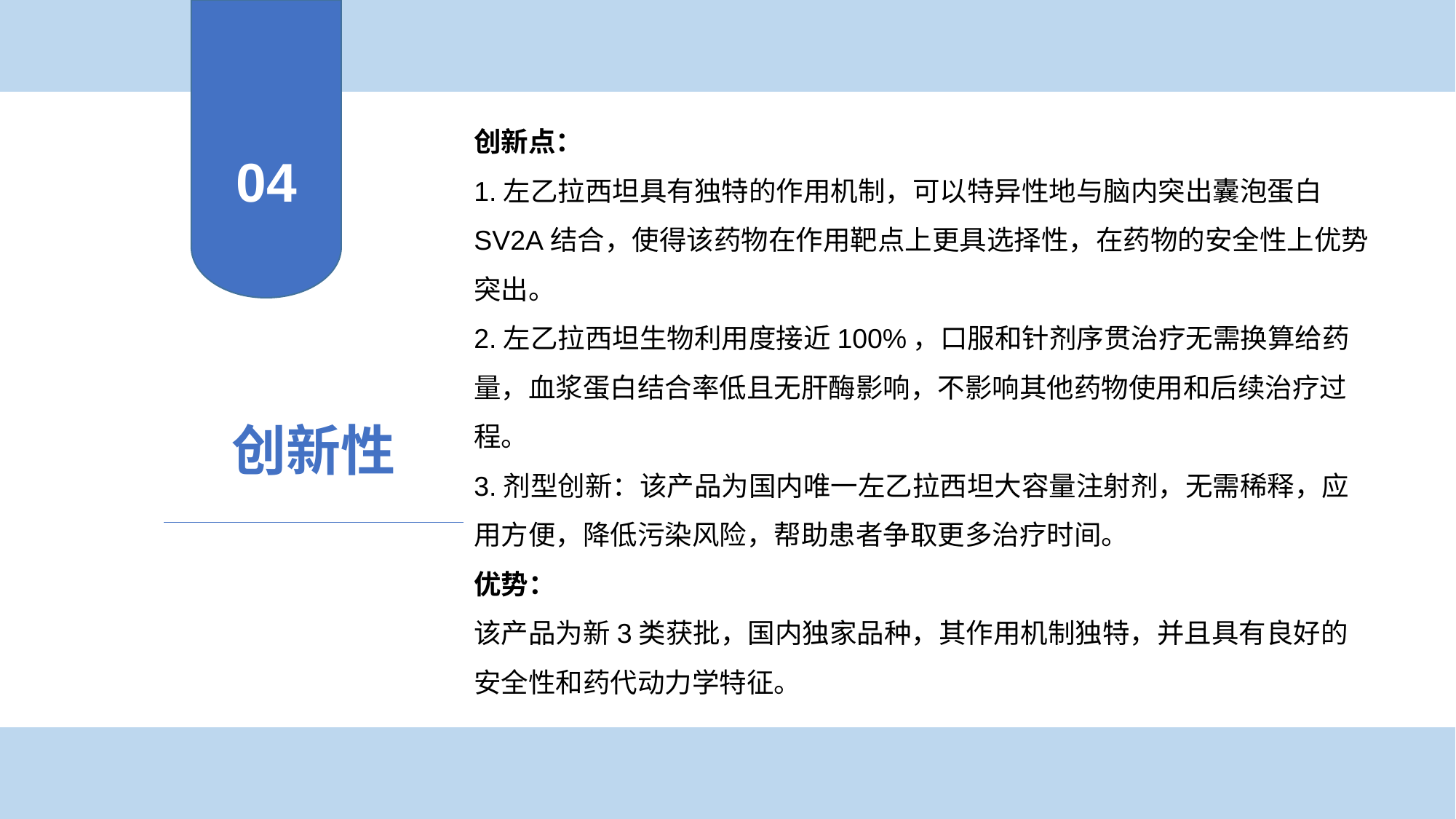

04

创新点：
1.左乙拉西坦具有独特的作用机制，可以特异性地与脑内突出囊泡蛋白SV2A结合，使得该药物在作用靶点上更具选择性，在药物的安全性上优势突出。
2.左乙拉西坦生物利用度接近100%，口服和针剂序贯治疗无需换算给药量，血浆蛋白结合率低且无肝酶影响，不影响其他药物使用和后续治疗过程。
3.剂型创新：该产品为国内唯一左乙拉西坦大容量注射剂，无需稀释，应用方便，降低污染风险，帮助患者争取更多治疗时间。
优势：
该产品为新3类获批，国内独家品种，其作用机制独特，并且具有良好的安全性和药代动力学特征。
创新性